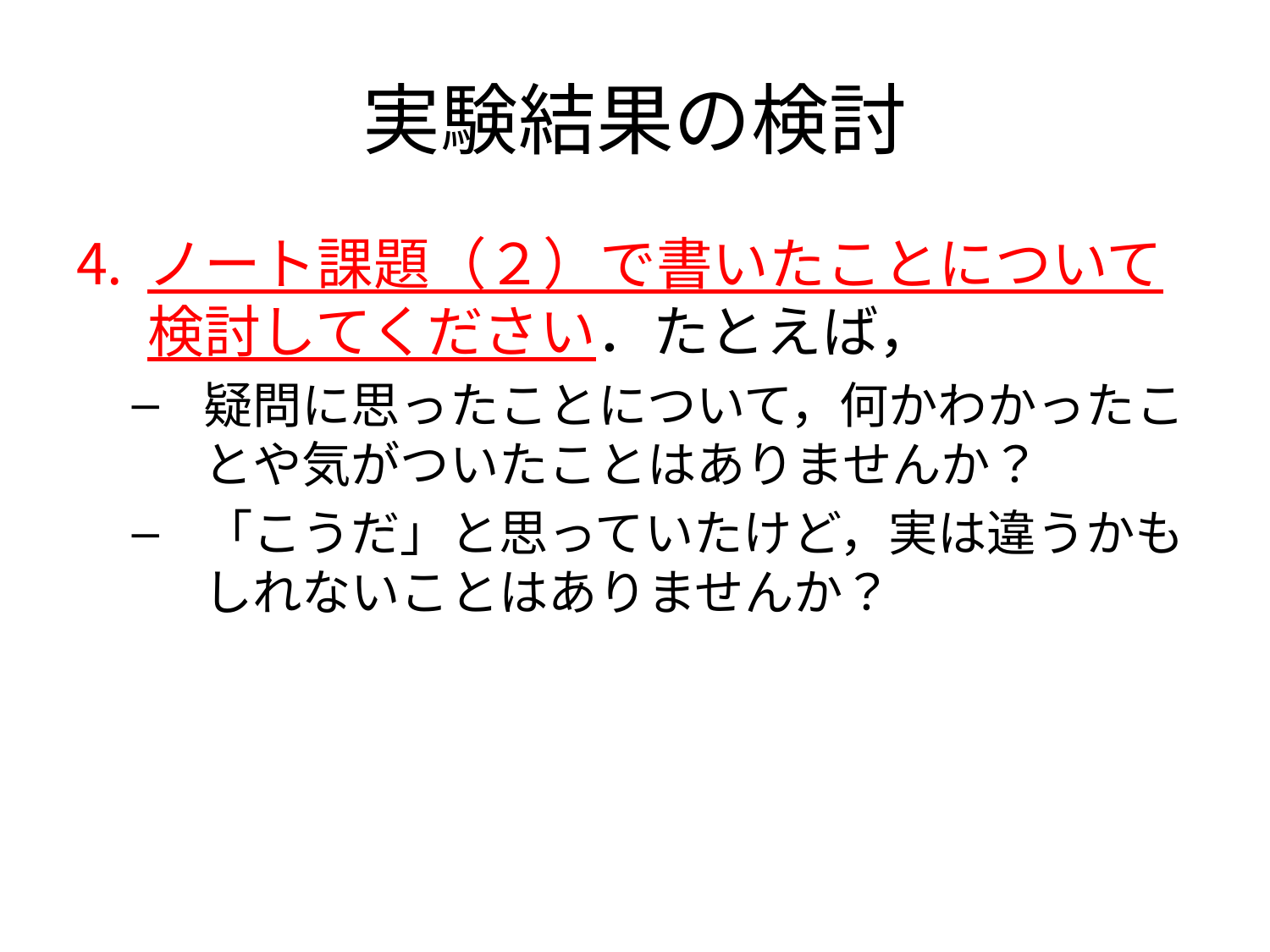

# 実験結果の検討
ノート課題（２）で書いたことについて検討してください．たとえば，
疑問に思ったことについて，何かわかったことや気がついたことはありませんか？
「こうだ」と思っていたけど，実は違うかもしれないことはありませんか？